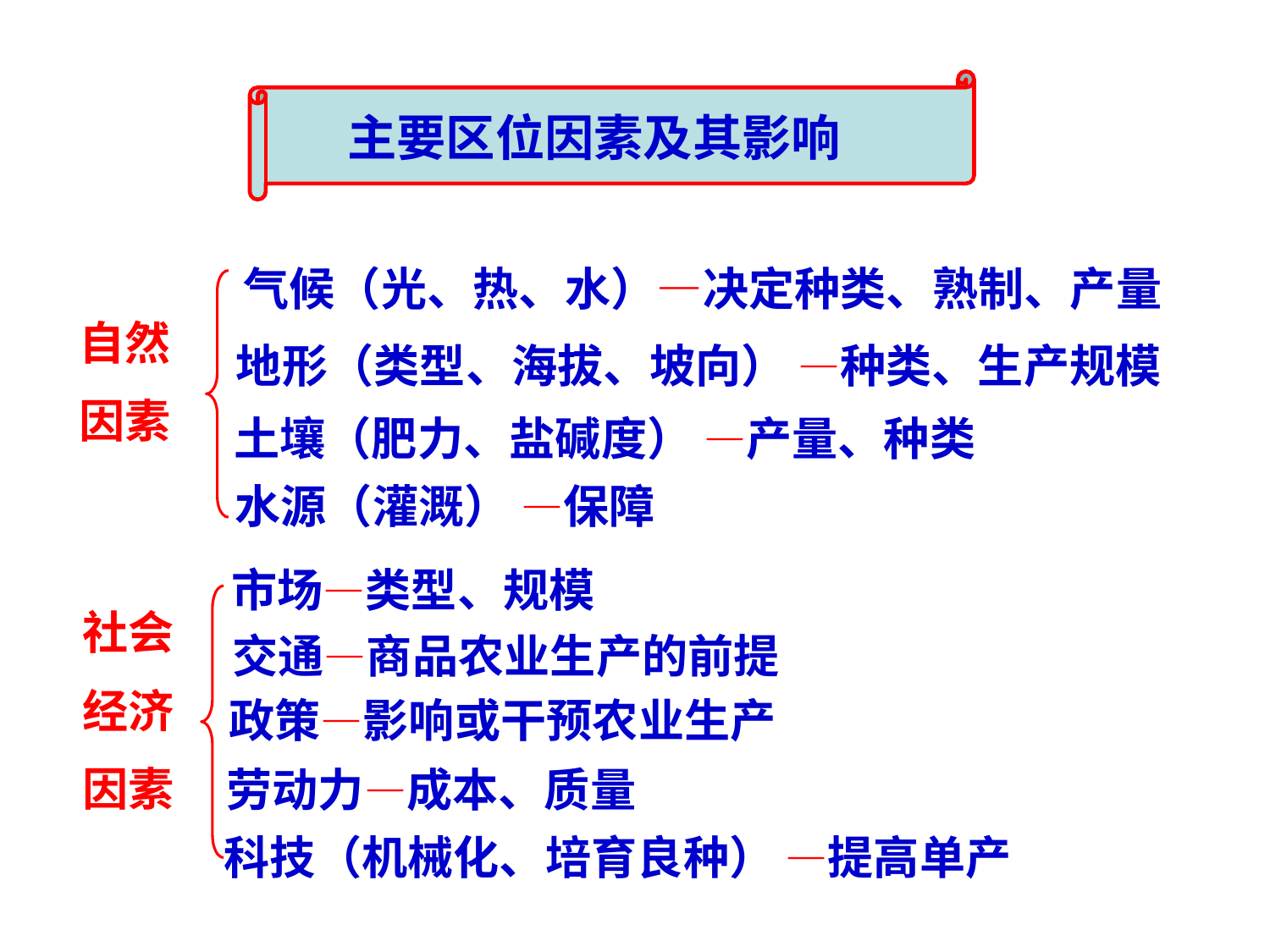

主要区位因素及其影响
气候（光、热、水）—决定种类、熟制、产量

自然
因素
地形（类型、海拔、坡向） —种类、生产规模
土壤（肥力、盐碱度） —产量、种类
水源（灌溉） —保障
市场—类型、规模

社会
经济
因素
交通—商品农业生产的前提
政策—影响或干预农业生产
劳动力—成本、质量
科技（机械化、培育良种） —提高单产